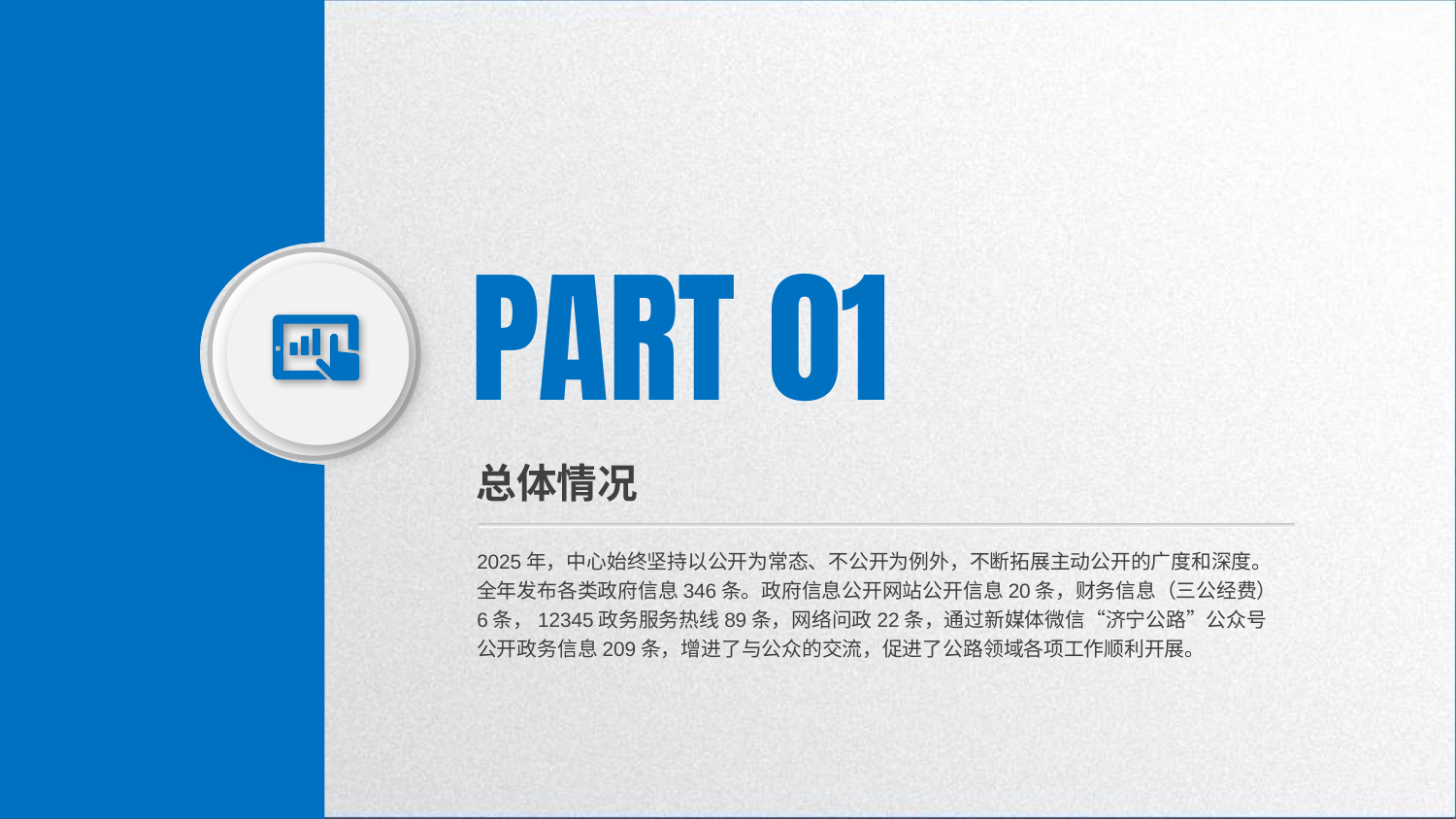

PART 01
总体情况

2025年，中心始终坚持以公开为常态、不公开为例外，不断拓展主动公开的广度和深度。全年发布各类政府信息346条。政府信息公开网站公开信息20条，财务信息（三公经费）6条，12345政务服务热线89条，网络问政22条，通过新媒体微信“济宁公路”公众号公开政务信息209条，增进了与公众的交流，促进了公路领域各项工作顺利开展。